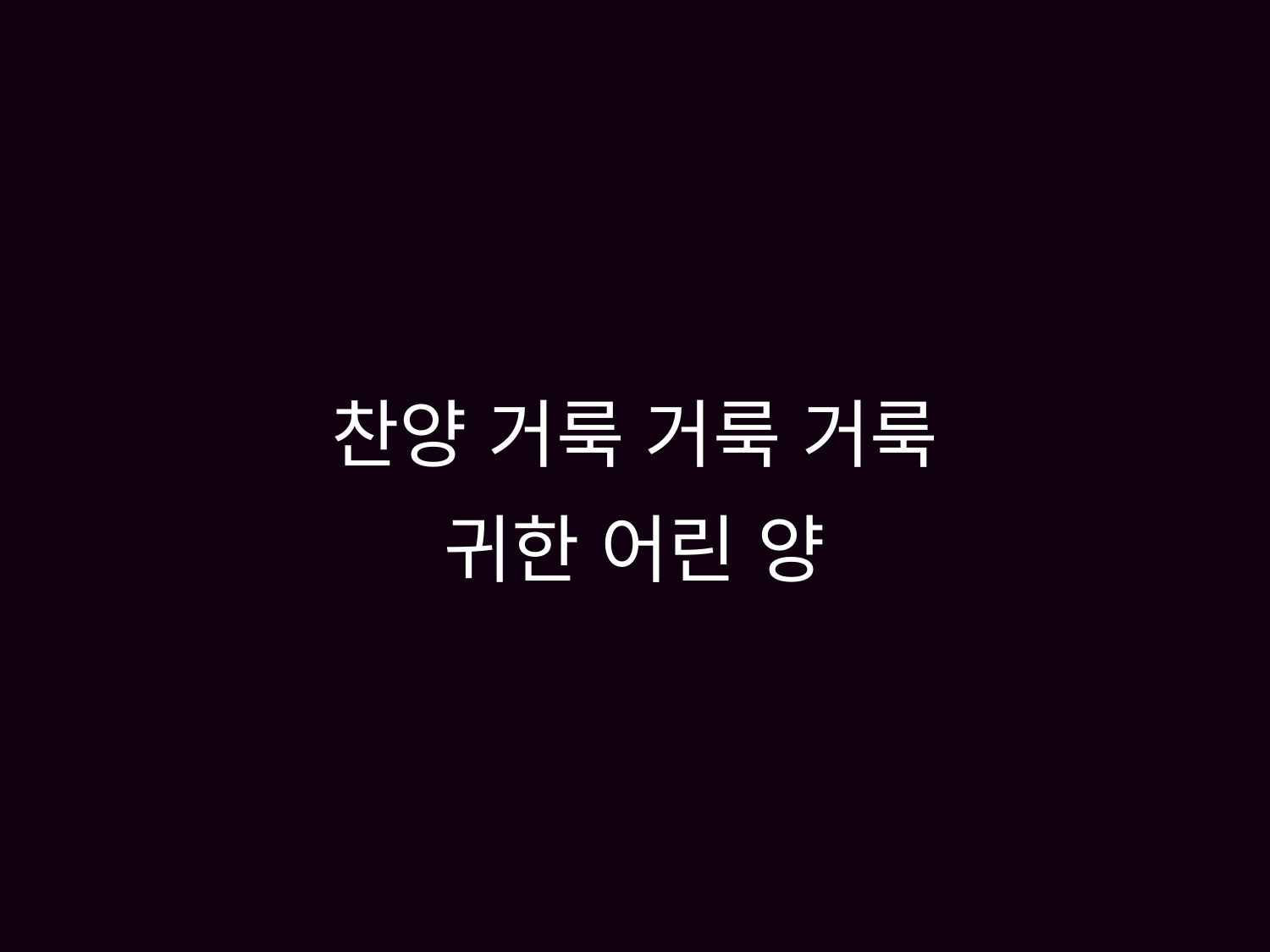

# 찬양 거룩 거룩 거룩 귀한 어린 양